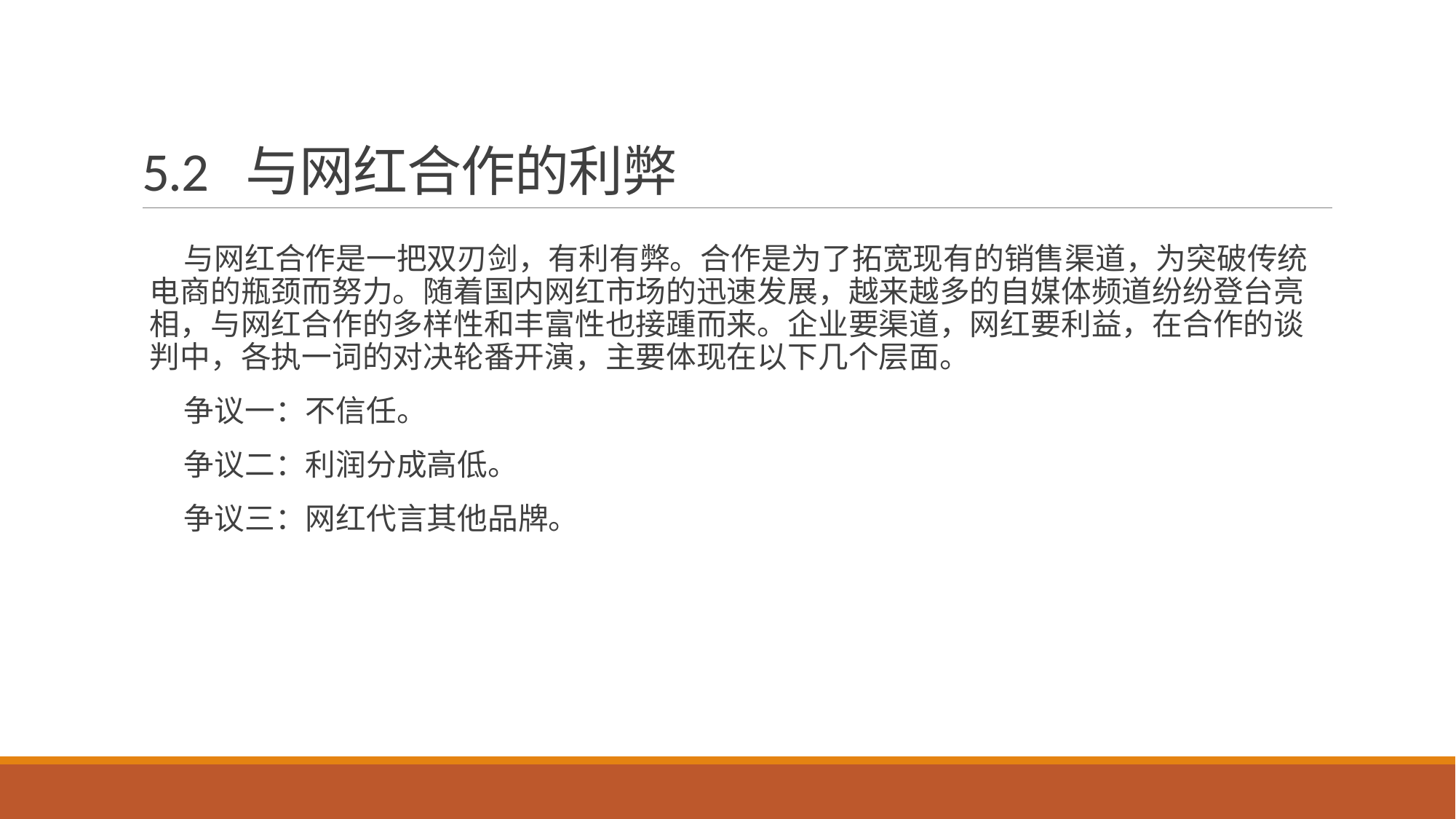

# 5.2  与网红合作的利弊
    与网红合作是一把双刃剑，有利有弊。合作是为了拓宽现有的销售渠道，为突破传统电商的瓶颈而努力。随着国内网红市场的迅速发展，越来越多的自媒体频道纷纷登台亮相，与网红合作的多样性和丰富性也接踵而来。企业要渠道，网红要利益，在合作的谈判中，各执一词的对决轮番开演，主要体现在以下几个层面。
    争议一：不信任。
    争议二：利润分成高低。
    争议三：网红代言其他品牌。